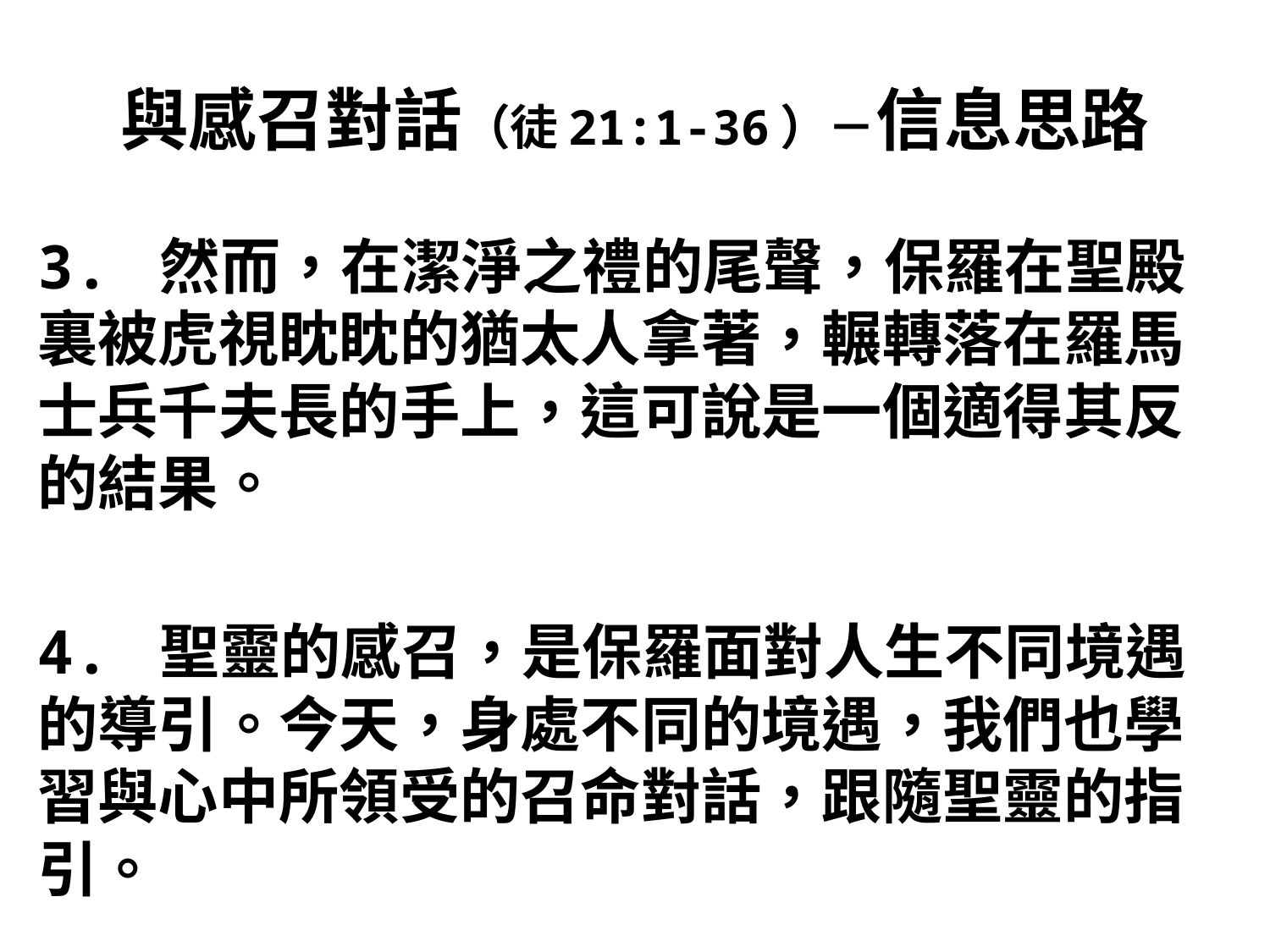

# 與感召對話（徒21:1-36）－信息思路
3. 然而，在潔淨之禮的尾聲，保羅在聖殿裏被虎視眈眈的猶太人拿著，輾轉落在羅馬士兵千夫長的手上，這可說是一個適得其反的結果。

4. 聖靈的感召，是保羅面對人生不同境遇的導引。今天，身處不同的境遇，我們也學習與心中所領受的召命對話，跟隨聖靈的指引。